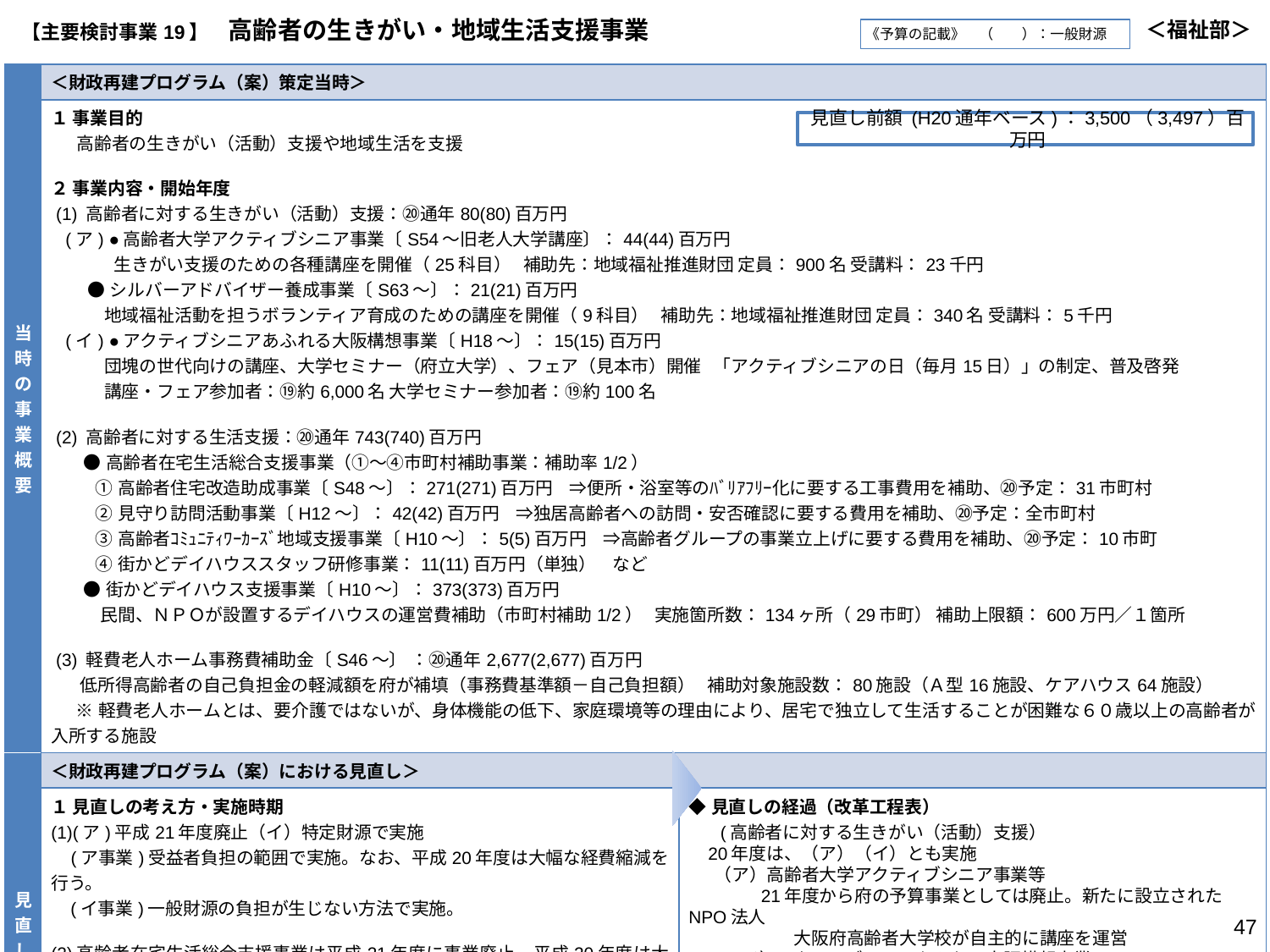

| 【主要検討事業19】　高齢者の生きがい・地域生活支援事業 | ＜福祉部＞ |
| --- | --- |
《予算の記載》　（　　）：一般財源
| 当時の事業概要 | ＜財政再建プログラム（案）策定当時＞ |  |
| --- | --- | --- |
|  | １ 事業目的 　 高齢者の生きがい（活動）支援や地域生活を支援 ２ 事業内容・開始年度 (1) 高齢者に対する生きがい（活動）支援：⑳通年80(80)百万円 (ア) ●高齢者大学アクティブシニア事業〔S54～旧老人大学講座〕：44(44)百万円 　 生きがい支援のための各種講座を開催（25科目） 補助先：地域福祉推進財団 定員：900名 受講料：23千円 ●シルバーアドバイザー養成事業〔S63～〕：21(21)百万円 地域福祉活動を担うボランティア育成のための講座を開催（9科目） 補助先：地域福祉推進財団 定員：340名 受講料：5千円 (イ) ●アクティブシニアあふれる大阪構想事業〔H18～〕：15(15)百万円 団塊の世代向けの講座、大学セミナー（府立大学）、フェア（見本市）開催 「アクティブシニアの日（毎月15日）」の制定、普及啓発 講座・フェア参加者：⑲約6,000名 大学セミナー参加者：⑲約100名 (2) 高齢者に対する生活支援：⑳通年743(740)百万円 ●高齢者在宅生活総合支援事業（①～④市町村補助事業：補助率1/2） ①高齢者住宅改造助成事業〔S48～〕：271(271)百万円 ⇒便所・浴室等のﾊﾞﾘｱﾌﾘｰ化に要する工事費用を補助、⑳予定：31市町村 ②見守り訪問活動事業〔H12～〕：42(42)百万円 ⇒独居高齢者への訪問・安否確認に要する費用を補助、⑳予定：全市町村 ③高齢者ｺﾐｭﾆﾃｨﾜｰｶｰｽﾞ地域支援事業〔H10～〕：5(5)百万円 ⇒高齢者グループの事業立上げに要する費用を補助、⑳予定：10市町 ④街かどデイハウススタッフ研修事業：11(11)百万円（単独） など ●街かどデイハウス支援事業〔H10～〕：373(373)百万円 民間、ＮＰＯが設置するデイハウスの運営費補助（市町村補助1/2） 実施箇所数：134ヶ所（29市町） 補助上限額：600万円／１箇所 (3) 軽費老人ホーム事務費補助金〔S46～〕 ：⑳通年2,677(2,677)百万円 低所得高齢者の自己負担金の軽減額を府が補填（事務費基準額－自己負担額） 補助対象施設数：80施設（Ａ型16施設、ケアハウス64施設） ※軽費老人ホームとは、要介護ではないが、身体機能の低下、家庭環境等の理由により、居宅で独立して生活することが困難な６０歳以上の高齢者が入所する施設 |  |
| 見直しの経過 | ＜財政再建プログラム（案）における見直し＞ |  |
|  | １ 見直しの考え方・実施時期 (1)(ア)平成21年度廃止（イ）特定財源で実施 (ア事業)受益者負担の範囲で実施。なお、平成20年度は大幅な経費縮減を行う。 (イ事業)一般財源の負担が生じない方法で実施。 (2)高齢者在宅生活総合支援事業は平成21年度に事業廃止。平成20年度は大幅な　 　　経費縮減を行う。 （①は暫定予算限り、③事業は、平成20年事業廃止） ○介護保険対象外の高齢者へのサービスは、平成18年度に制度化された地域支 　　　援事業（府の義務負担を伴う国制度）の範囲内で市町村が事業内容・規模を 　　　任意で判断し実施 | ◆見直しの経過（改革工程表） 　(高齢者に対する生きがい（活動）支援） 20年度は、（ア）（イ）とも実施 　 （ア）高齢者大学アクティブシニア事業等 　　 21年度から府の予算事業としては廃止。新たに設立されたNPO法人 　　　　　　大阪府高齢者大学校が自主的に講座を運営 　(イ）アクティブシニアあふれる大阪構想事業 　 21年度からシニアNPO等を主体に、特定財源等で事業を実施。 （高齢者在宅生活総合支援事業） 20年度　経費の縮減及び事業廃止を方針決定 21年度～　事業廃止 【効果額（百万円）】⑳369　㉑683　㉒683 |
見直し前額 (H20通年ベース)：3,500（3,497）百万円

47